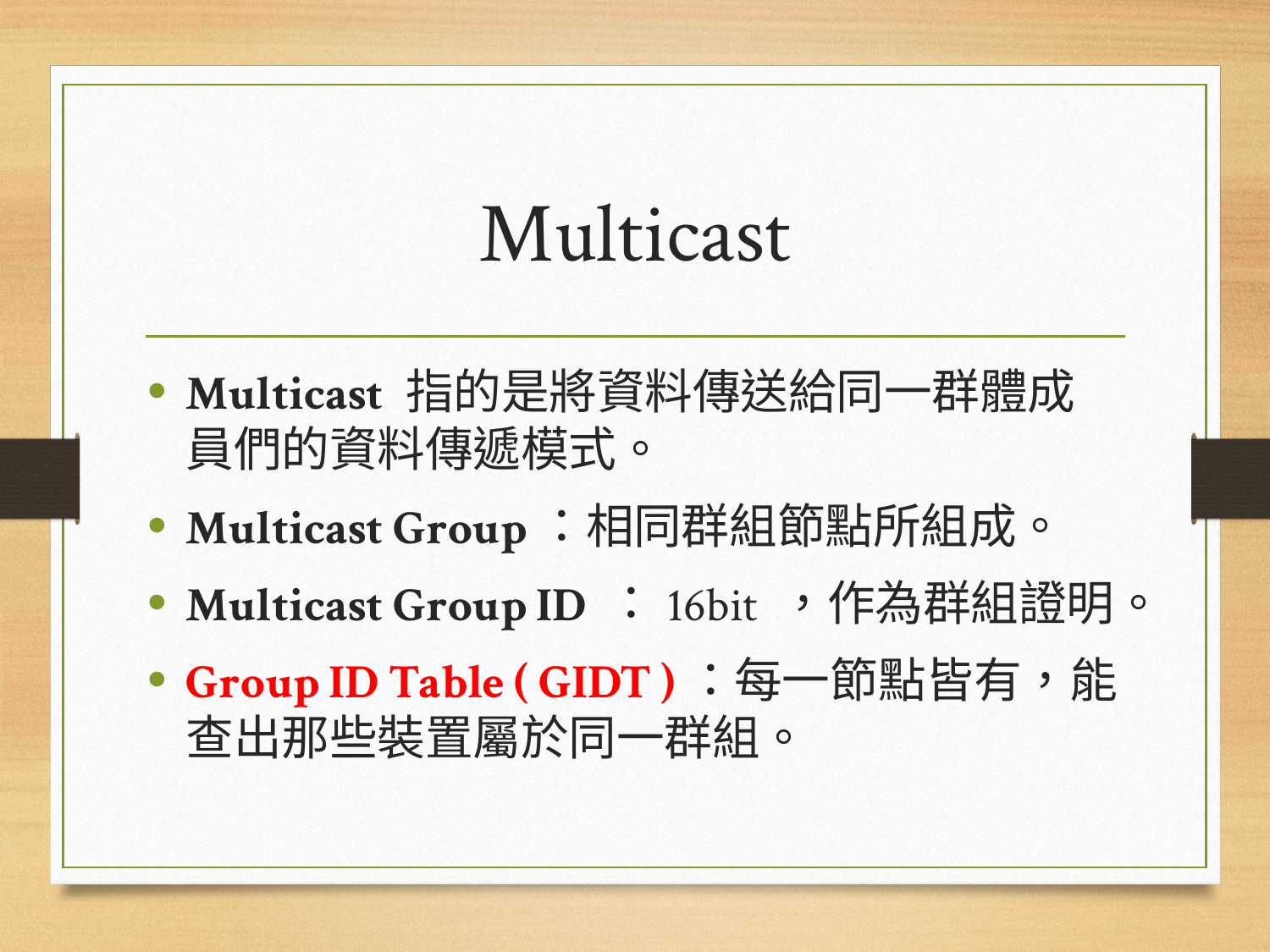

# Multicast
Multicast 指的是將資料傳送給同一群體成員們的資料傳遞模式。
Multicast Group：相同群組節點所組成。
Multicast Group ID ：16bit ，作為群組證明。
Group ID Table ( GIDT )：每一節點皆有，能查出那些裝置屬於同一群組。